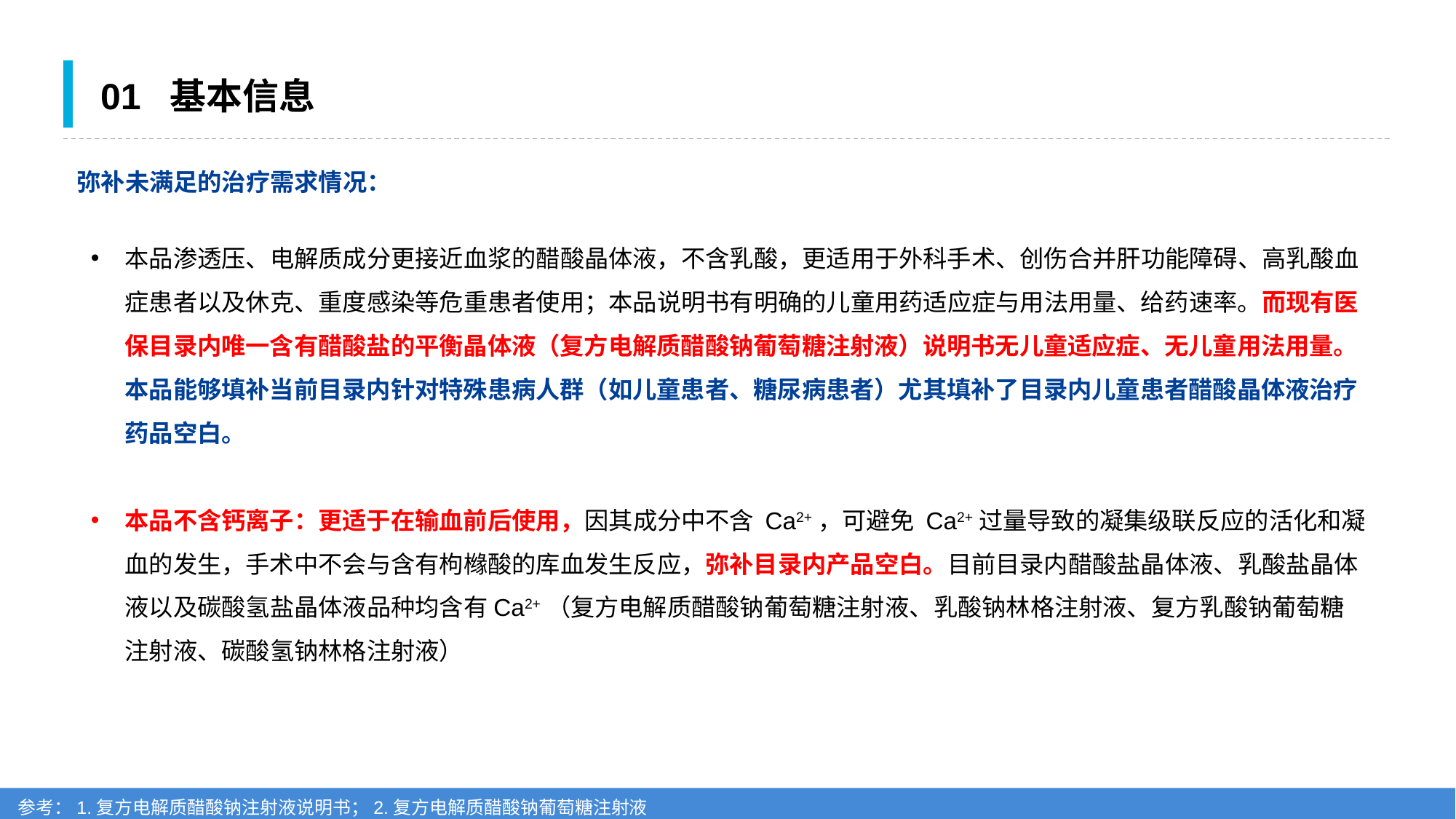

01  基本信息
弥补未满足的治疗需求情况：
本品渗透压、电解质成分更接近血浆的醋酸晶体液，不含乳酸，更适用于外科手术、创伤合并肝功能障碍、高乳酸血症患者以及休克、重度感染等危重患者使用；本品说明书有明确的儿童用药适应症与用法用量、给药速率。而现有医保目录内唯一含有醋酸盐的平衡晶体液（复方电解质醋酸钠葡萄糖注射液）说明书无儿童适应症、无儿童用法用量。本品能够填补当前目录内针对特殊患病人群（如儿童患者、糖尿病患者）尤其填补了目录内儿童患者醋酸晶体液治疗药品空白。

本品不含钙离子：更适于在输血前后使用，因其成分中不含 Ca2+，可避免 Ca2+过量导致的凝集级联反应的活化和凝血的发生，手术中不会与含有枸橼酸的库血发生反应，弥补目录内产品空白。目前目录内醋酸盐晶体液、乳酸盐晶体液以及碳酸氢盐晶体液品种均含有Ca2+（复方电解质醋酸钠葡萄糖注射液、乳酸钠林格注射液、复方乳酸钠葡萄糖注射液、碳酸氢钠林格注射液）
参考：1.复方电解质醋酸钠注射液说明书；2.复方电解质醋酸钠葡萄糖注射液